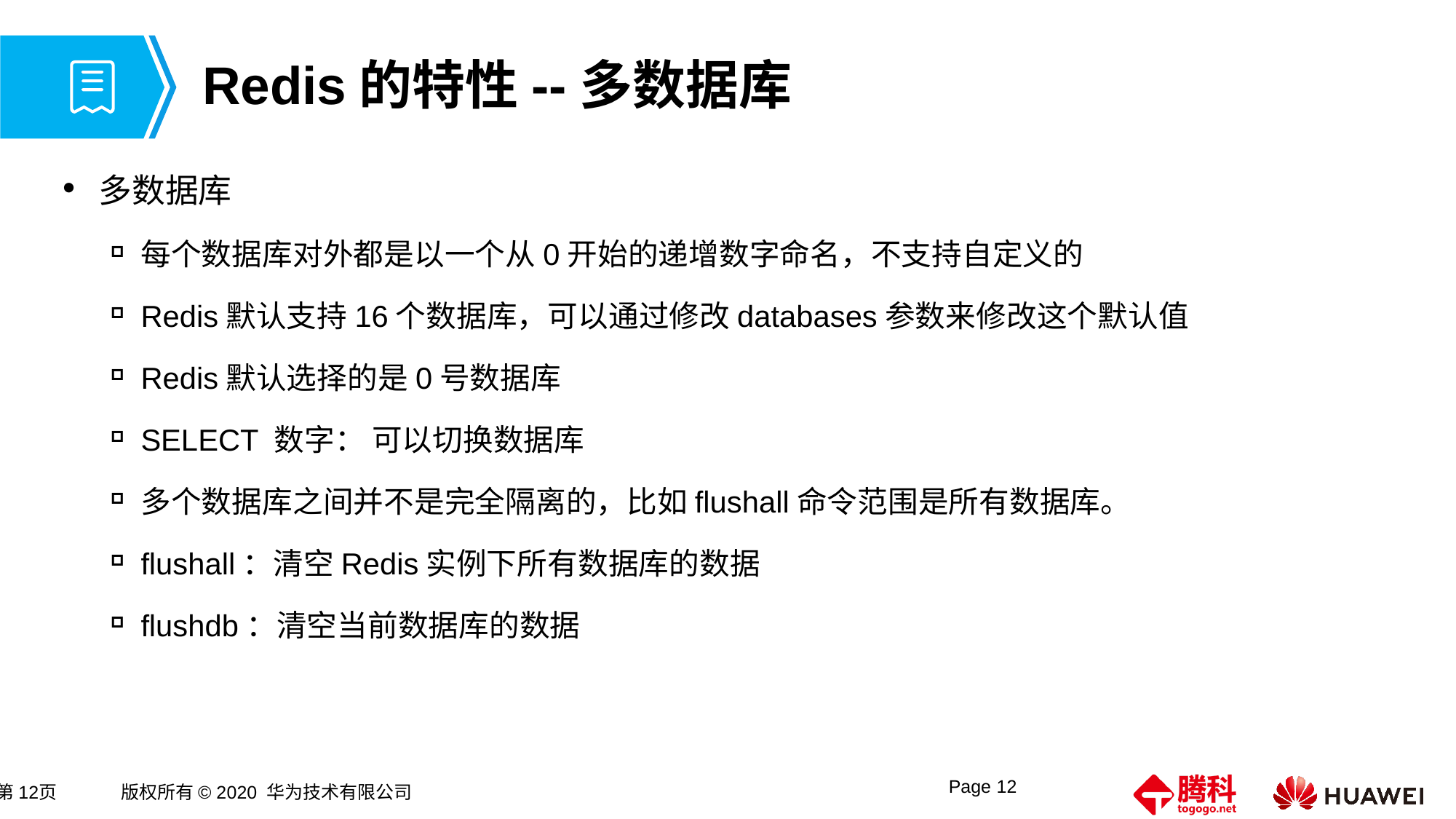

# Redis的特性--多数据库
多数据库
每个数据库对外都是以一个从0开始的递增数字命名，不支持自定义的
Redis默认支持16个数据库，可以通过修改databases参数来修改这个默认值
Redis默认选择的是0号数据库
SELECT 数字： 可以切换数据库
多个数据库之间并不是完全隔离的，比如flushall命令范围是所有数据库。
flushall：清空Redis实例下所有数据库的数据
flushdb：清空当前数据库的数据